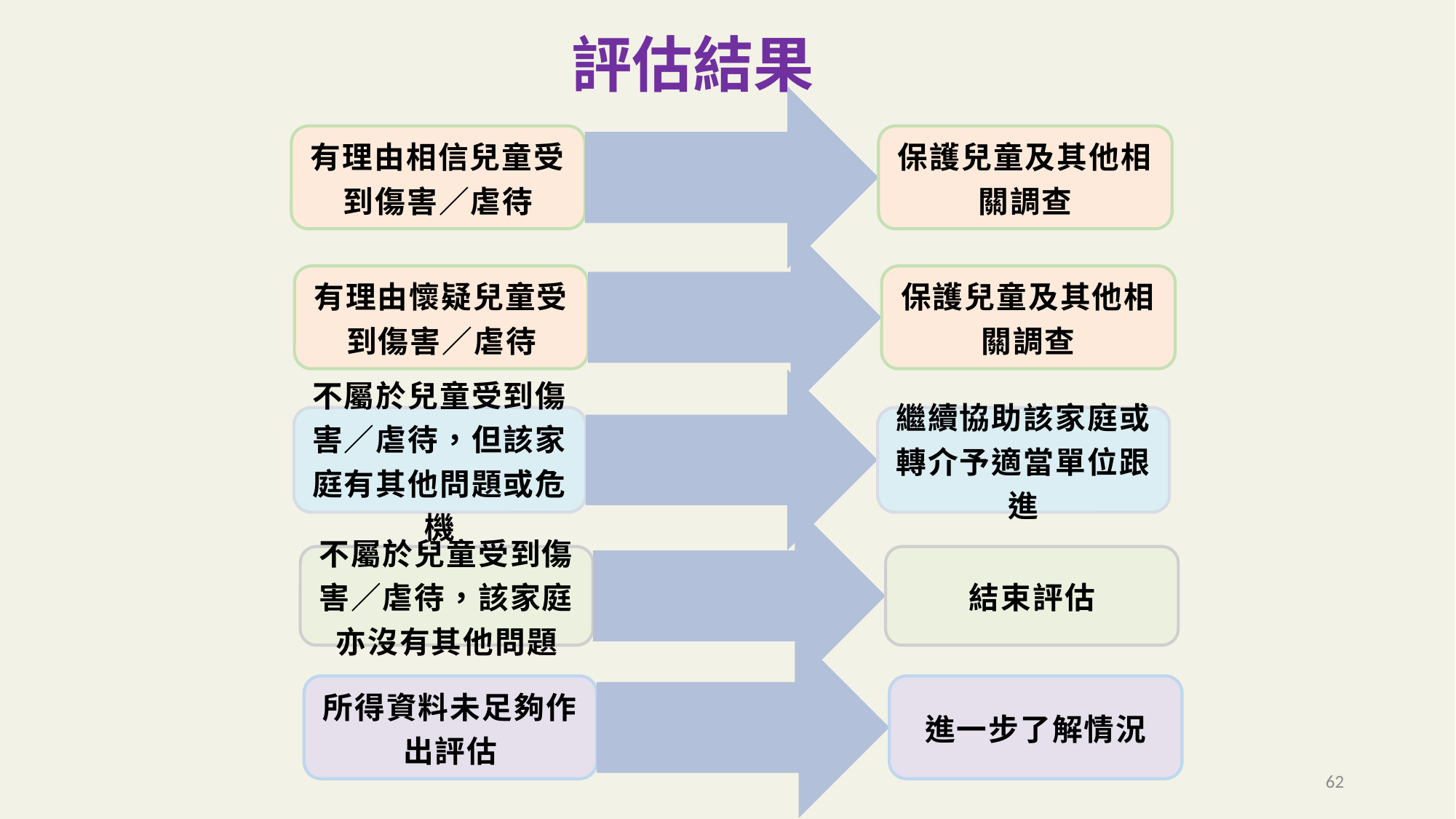

# 評估結果
有理由相信兒童受到傷害／虐待
保護兒童及其他相關調查
有理由懷疑兒童受到傷害／虐待
保護兒童及其他相關調查
不屬於兒童受到傷害／虐待，但該家庭有其他問題或危機
繼續協助該家庭或轉介予適當單位跟進
不屬於兒童受到傷害／虐待，該家庭亦沒有其他問題
結束評估
所得資料未足夠作出評估
進一步了解情況

62